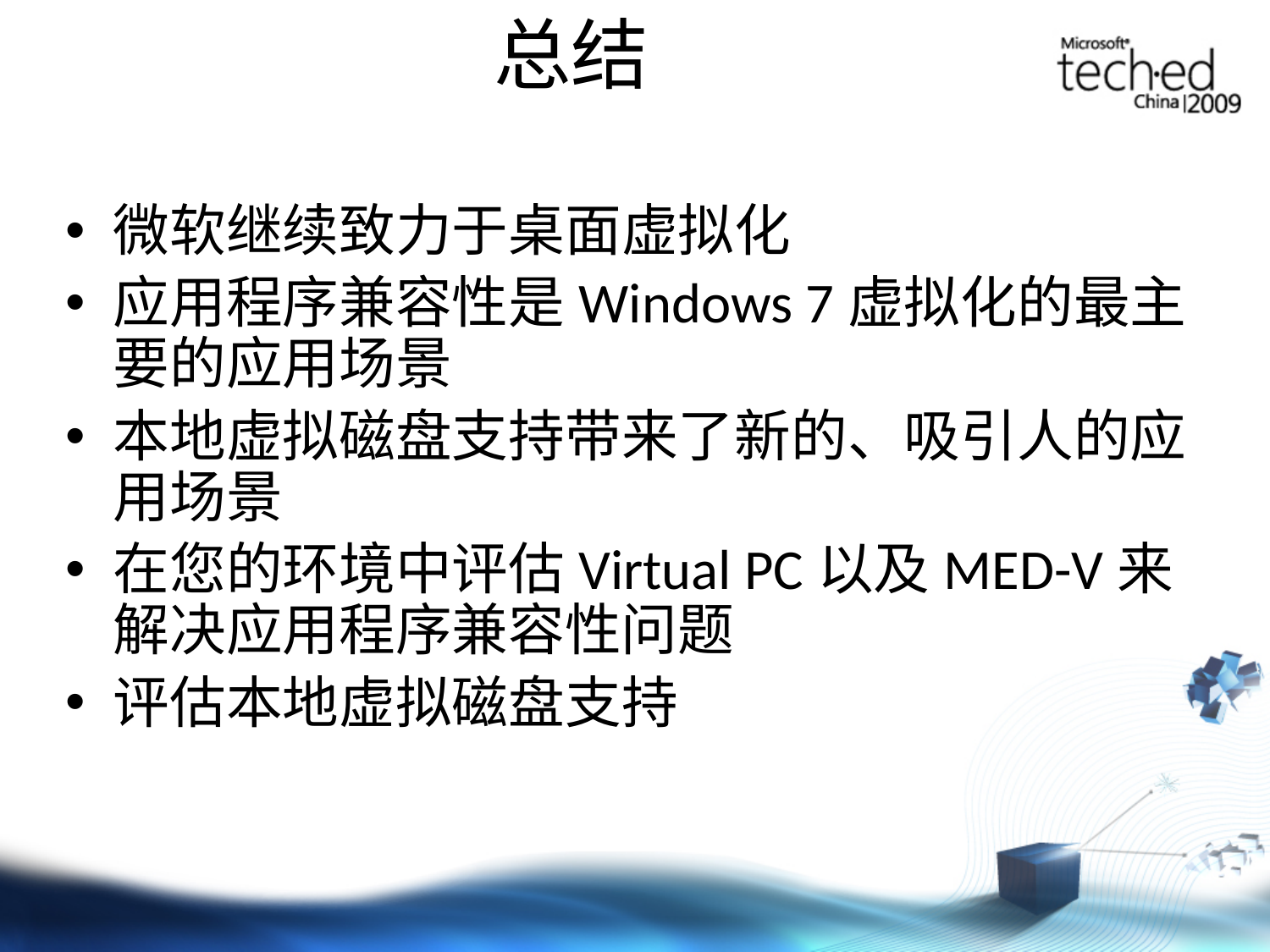

# 总结
微软继续致力于桌面虚拟化
应用程序兼容性是Windows 7虚拟化的最主要的应用场景
本地虚拟磁盘支持带来了新的、吸引人的应用场景
在您的环境中评估Virtual PC以及MED-V来解决应用程序兼容性问题
评估本地虚拟磁盘支持